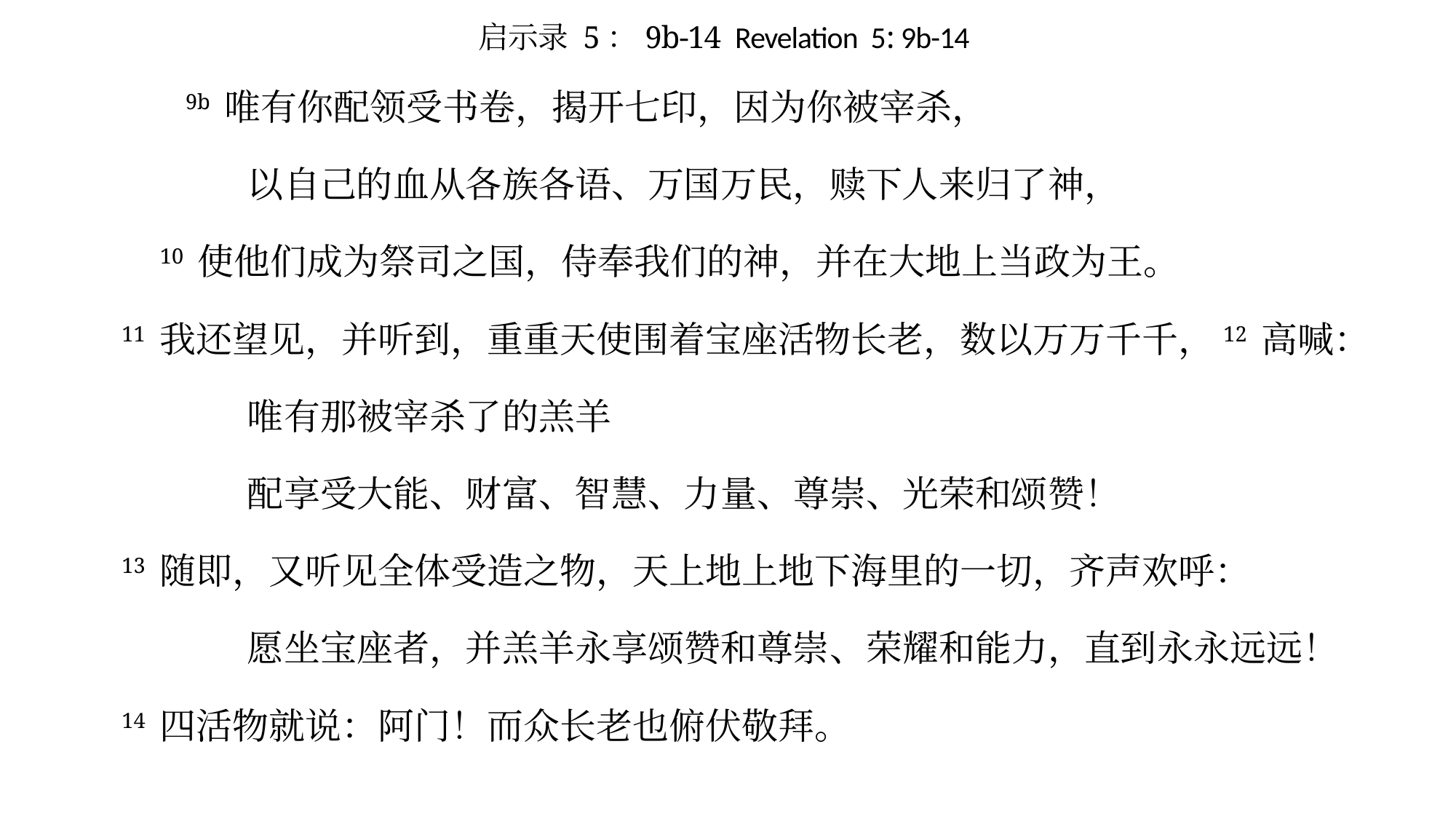

# 启示录 5：9b-14  Revelation  5: 9b-14
          9b 唯有你配领受书卷，揭开七印，因为你被宰杀，
	以自己的血从各族各语、万国万民，赎下人来归了神，
    10 使他们成为祭司之国，侍奉我们的神，并在大地上当政为王。
  11 我还望见，并听到，重重天使围着宝座活物长老，数以万万千千，12 高喊：
	唯有那被宰杀了的羔羊
	配享受大能、财富、智慧、力量、尊崇、光荣和颂赞！
  13 随即，又听见全体受造之物，天上地上地下海里的一切，齐声欢呼：
	愿坐宝座者，并羔羊永享颂赞和尊崇、荣耀和能力，直到永永远远！
  14 四活物就说：阿门！而众长老也俯伏敬拜。